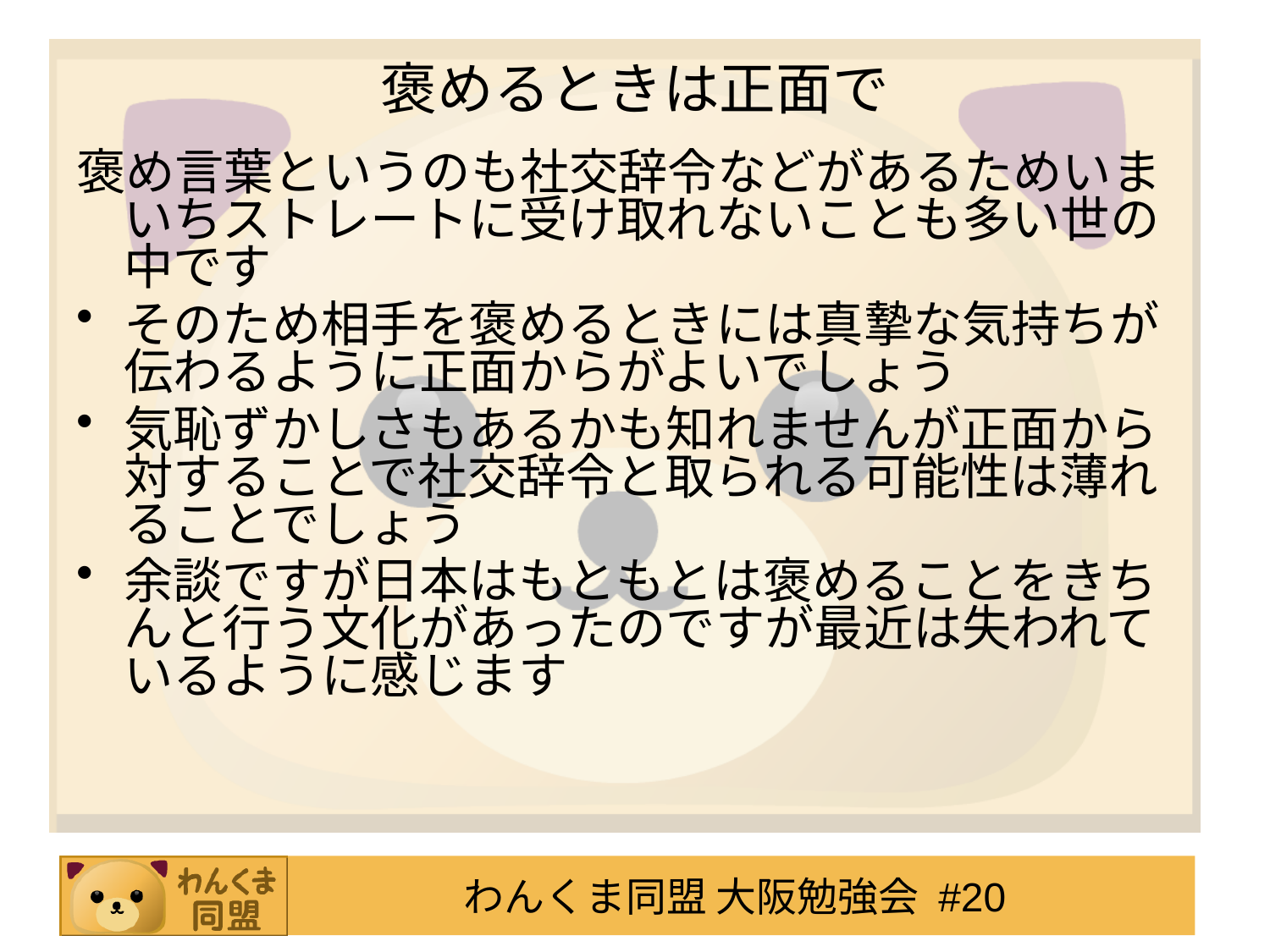

# 褒めるときは正面で
褒め言葉というのも社交辞令などがあるためいまいちストレートに受け取れないことも多い世の中です
そのため相手を褒めるときには真摯な気持ちが伝わるように正面からがよいでしょう
気恥ずかしさもあるかも知れませんが正面から対することで社交辞令と取られる可能性は薄れることでしょう
余談ですが日本はもともとは褒めることをきちんと行う文化があったのですが最近は失われているように感じます